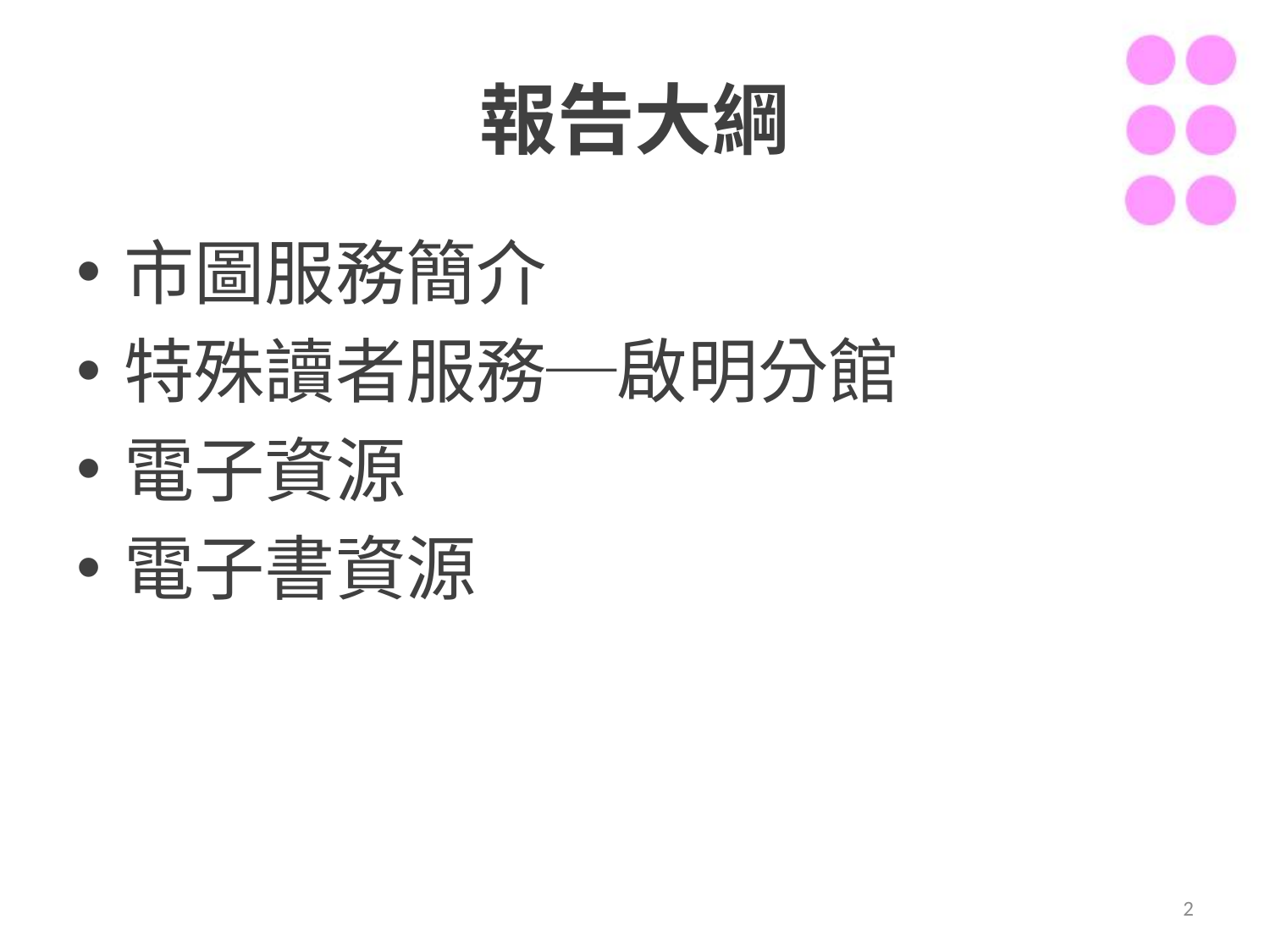

# 報告大綱
市圖服務簡介
特殊讀者服務─啟明分館
電子資源
電子書資源
2